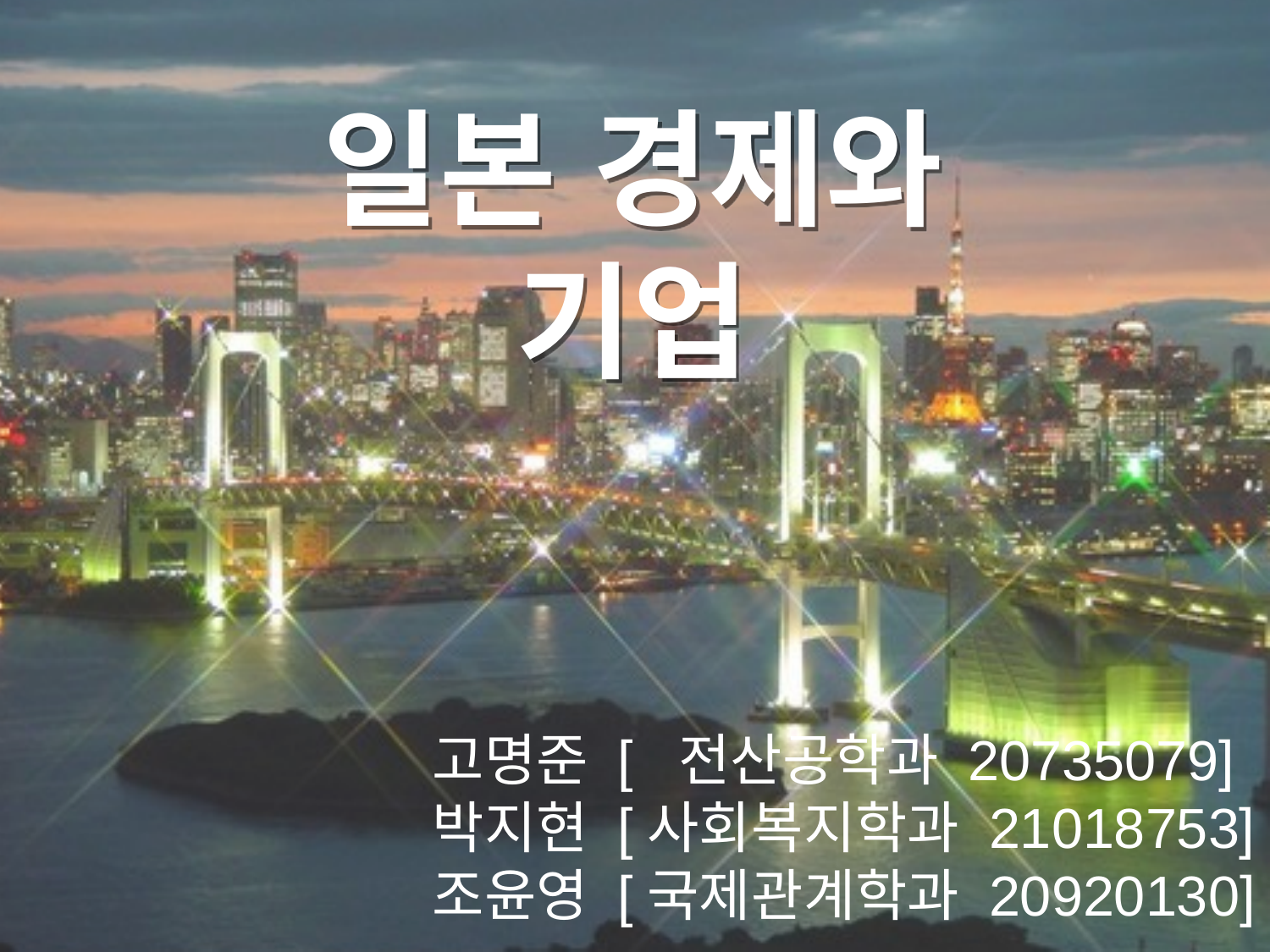

일본 경제와 기업

고명준 [  전산공학과 20735079]
박지현 [사회복지학과 21018753]
조윤영 [국제관계학과 20920130]